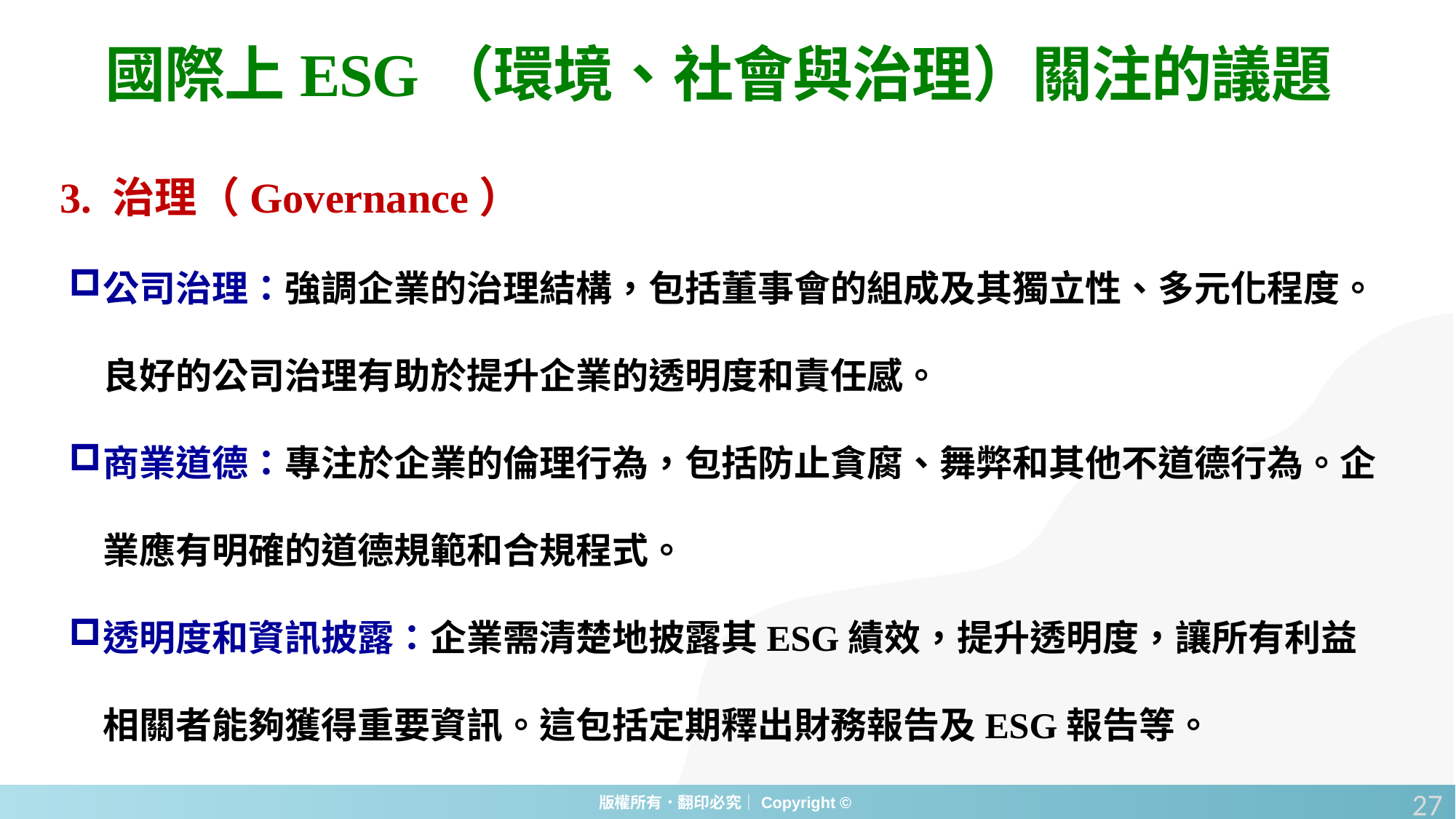

國際上ESG（環境、社會與治理）關注的議題
 3. 治理（Governance）
公司治理：強調企業的治理結構，包括董事會的組成及其獨立性、多元化程度。良好的公司治理有助於提升企業的透明度和責任感。
商業道德：專注於企業的倫理行為，包括防止貪腐、舞弊和其他不道德行為。企業應有明確的道德規範和合規程式。
透明度和資訊披露：企業需清楚地披露其ESG績效，提升透明度，讓所有利益相關者能夠獲得重要資訊。這包括定期釋出財務報告及ESG報告等。
27